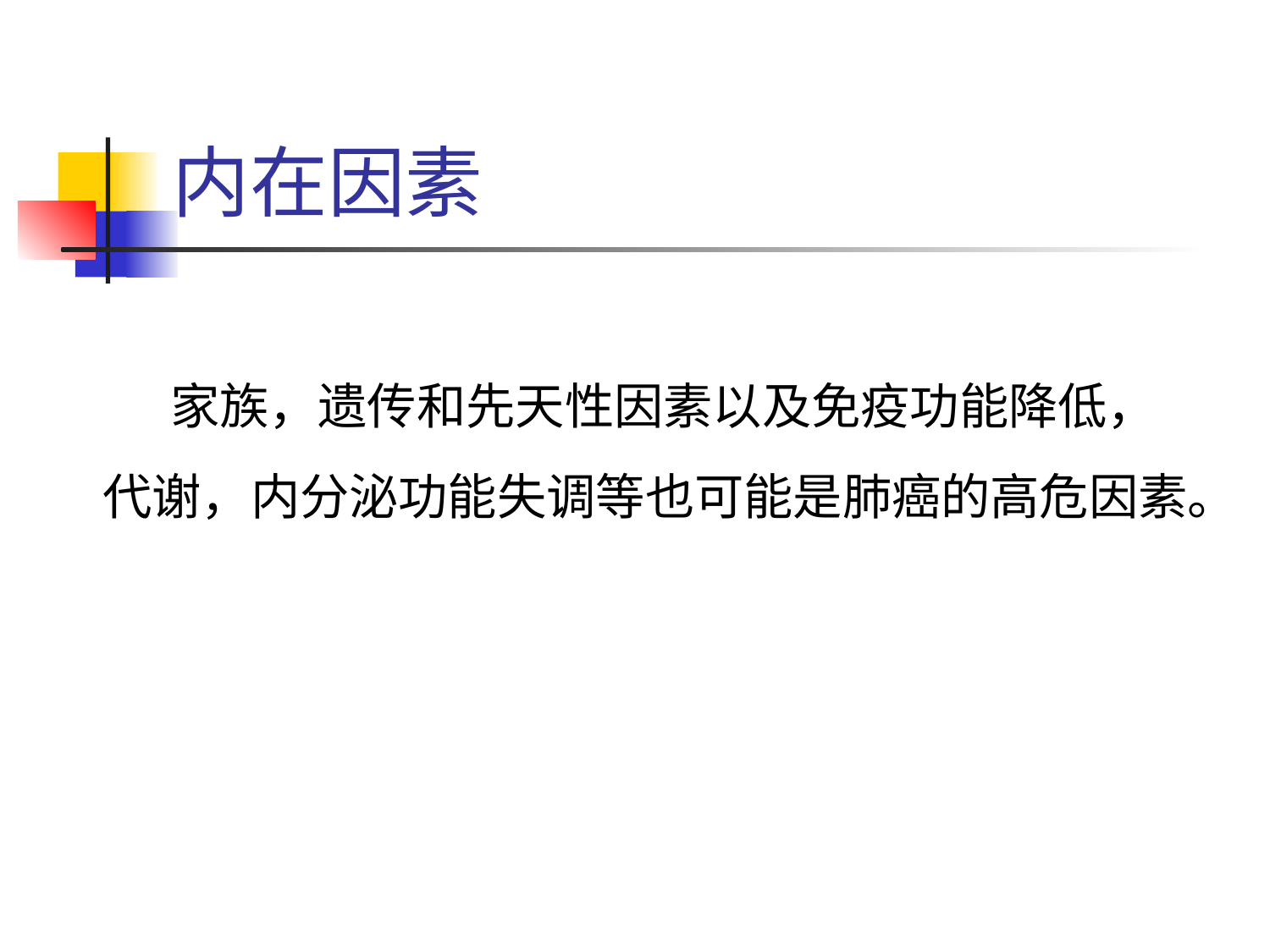

# 内在因素
        家族，遗传和先天性因素以及免疫功能降低，代谢，内分泌功能失调等也可能是肺癌的高危因素。